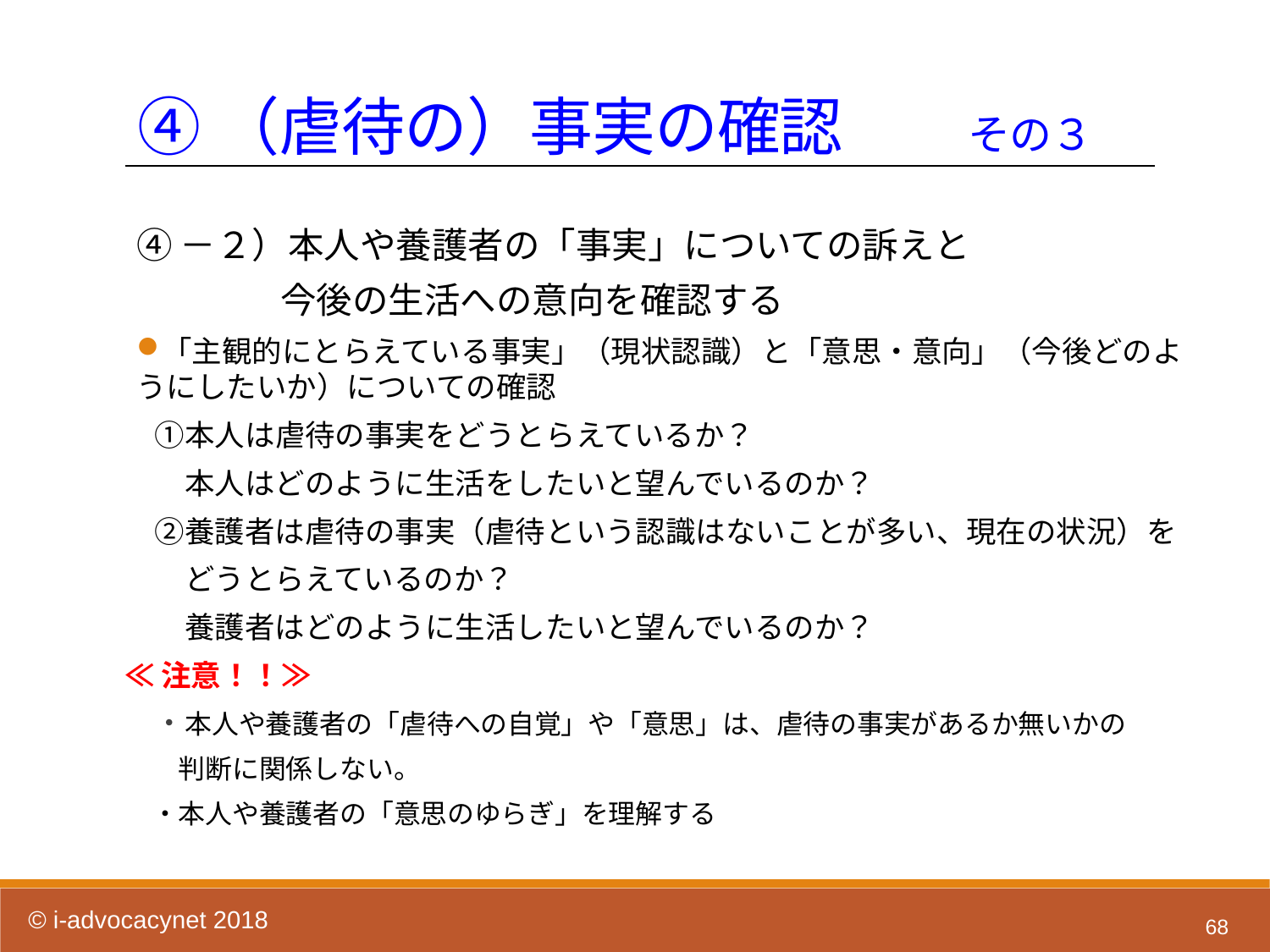

④（虐待の）事実の確認　　その３
④－２）本人や養護者の「事実」についての訴えと
　　　　今後の生活への意向を確認する
「主観的にとらえている事実」（現状認識）と「意思・意向」（今後どのようにしたいか）についての確認
　①本人は虐待の事実をどうとらえているか？
　　本人はどのように生活をしたいと望んでいるのか？
　②養護者は虐待の事実（虐待という認識はないことが多い、現在の状況）を
　　どうとらえているのか？
　　養護者はどのように生活したいと望んでいるのか？
≪注意！！≫
　・本人や養護者の「虐待への自覚」や「意思」は、虐待の事実があるか無いかの
　　判断に関係しない。
　・本人や養護者の「意思のゆらぎ」を理解する
68